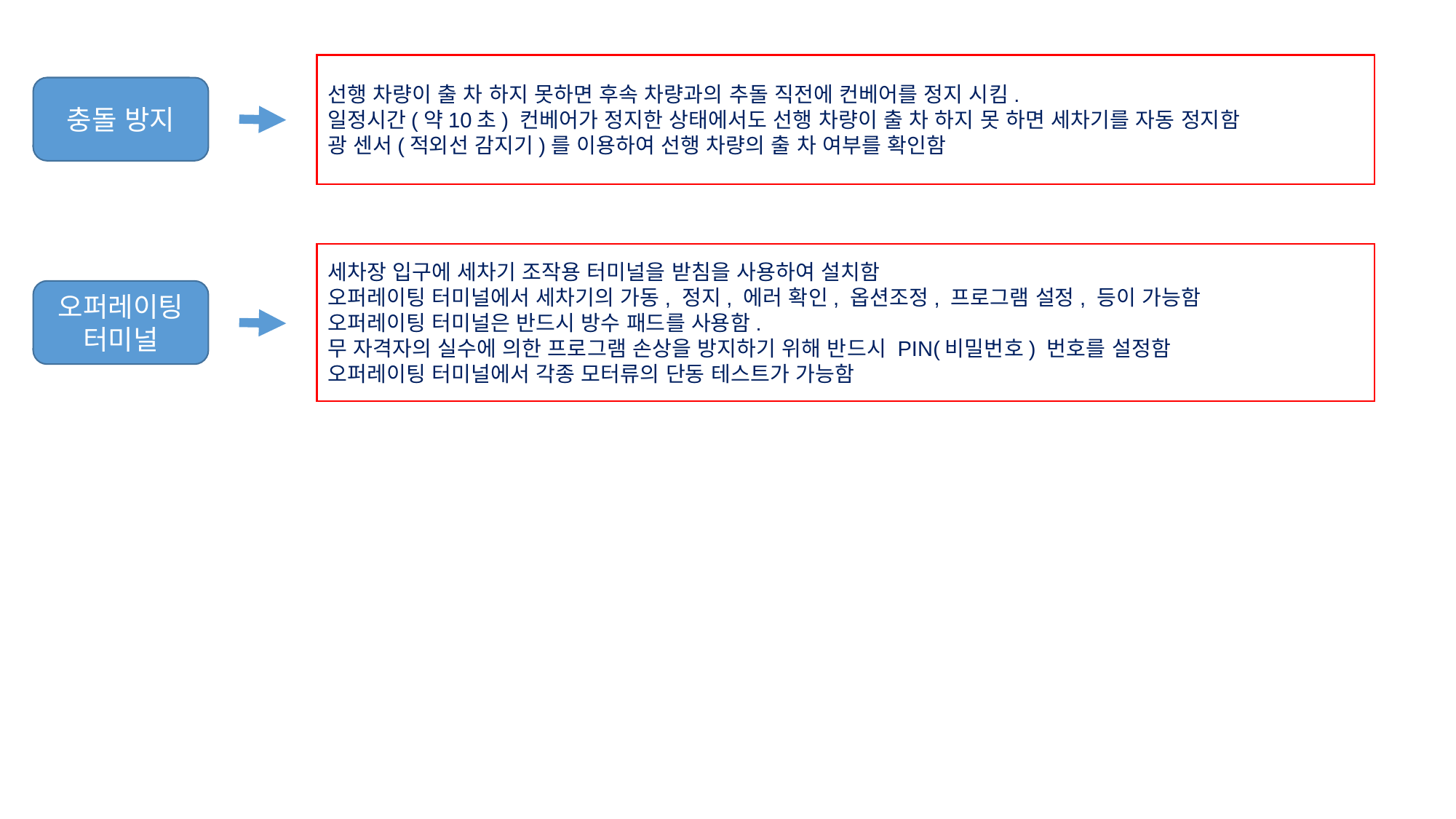

선행 차량이 출 차 하지 못하면 후속 차량과의 추돌 직전에 컨베어를 정지 시킴.
일정시간(약10초) 컨베어가 정지한 상태에서도 선행 차량이 출 차 하지 못 하면 세차기를 자동 정지함
광 센서(적외선 감지기)를 이용하여 선행 차량의 출 차 여부를 확인함
충돌 방지
세차장 입구에 세차기 조작용 터미널을 받침을 사용하여 설치함
오퍼레이팅 터미널에서 세차기의 가동, 정지, 에러 확인, 옵션조정, 프로그램 설정, 등이 가능함
오퍼레이팅 터미널은 반드시 방수 패드를 사용함.
무 자격자의 실수에 의한 프로그램 손상을 방지하기 위해 반드시 PIN(비밀번호) 번호를 설정함
오퍼레이팅 터미널에서 각종 모터류의 단동 테스트가 가능함
오퍼레이팅
터미널